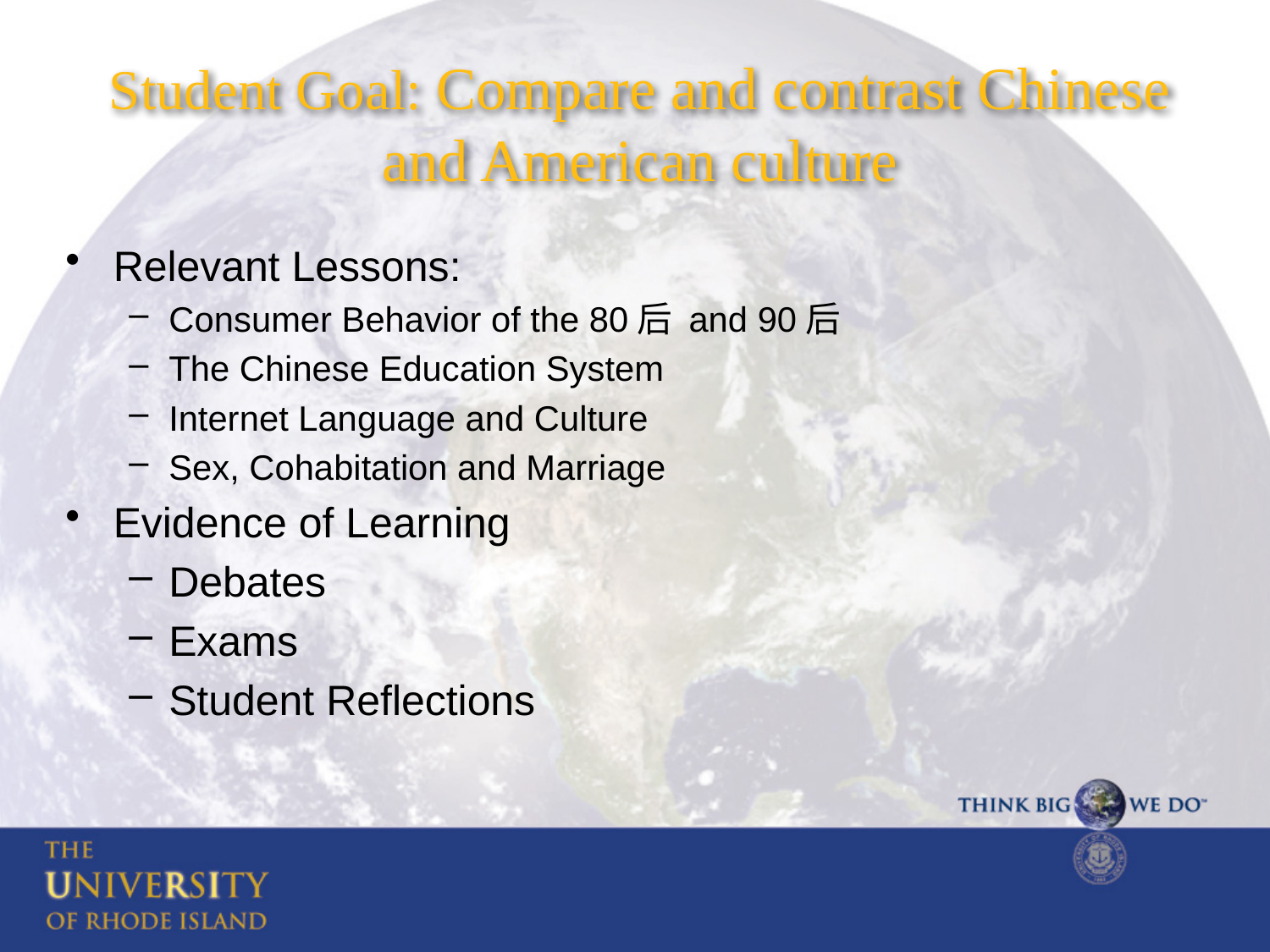

# Student Goal: Compare and contrast Chinese and American culture
Relevant Lessons:
Consumer Behavior of the 80后 and 90后
The Chinese Education System
Internet Language and Culture
Sex, Cohabitation and Marriage
Evidence of Learning
Debates
Exams
Student Reflections